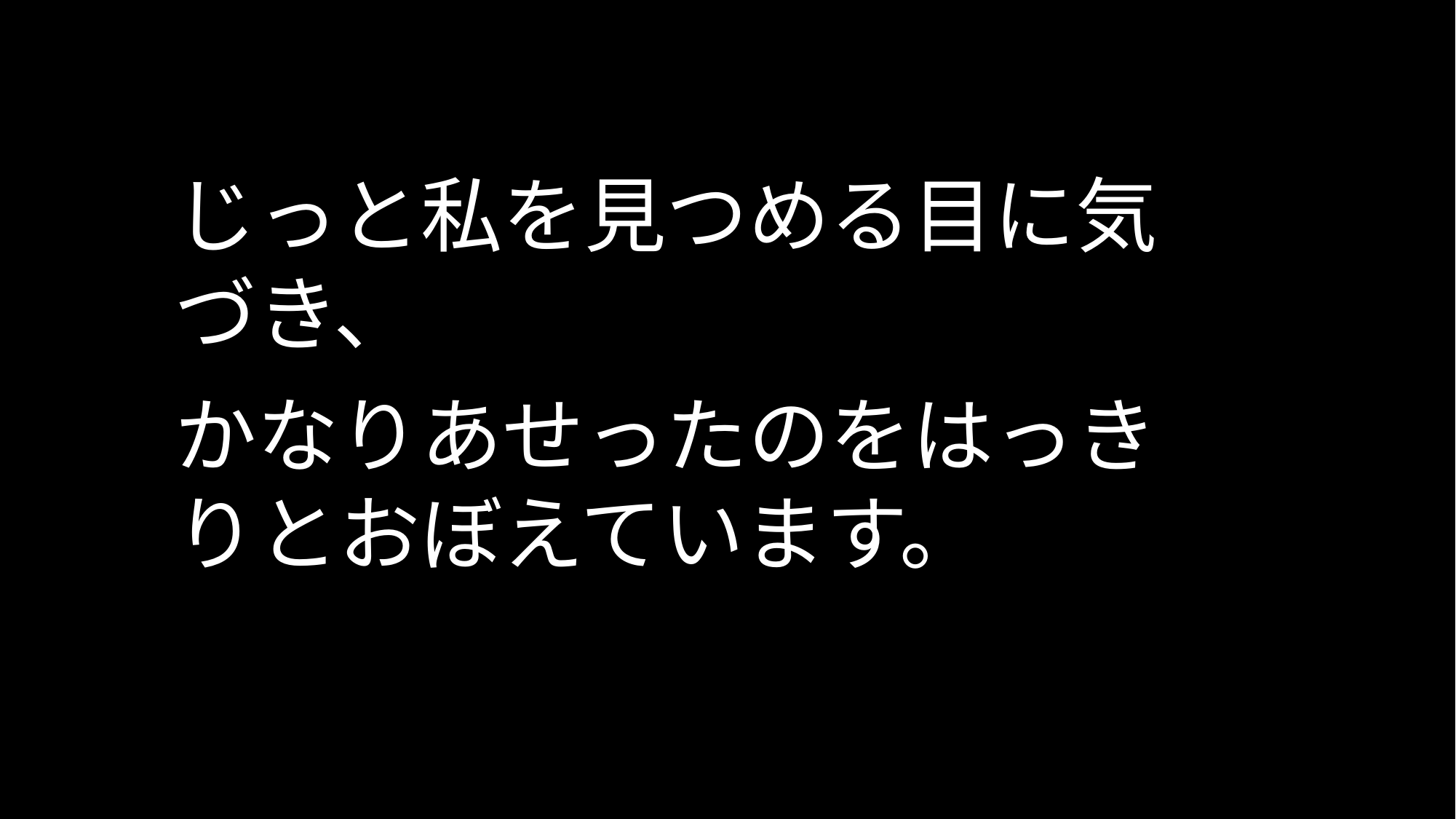

じっと私を見つめる目に気づき、
かなりあせったのをはっきりとおぼえています。